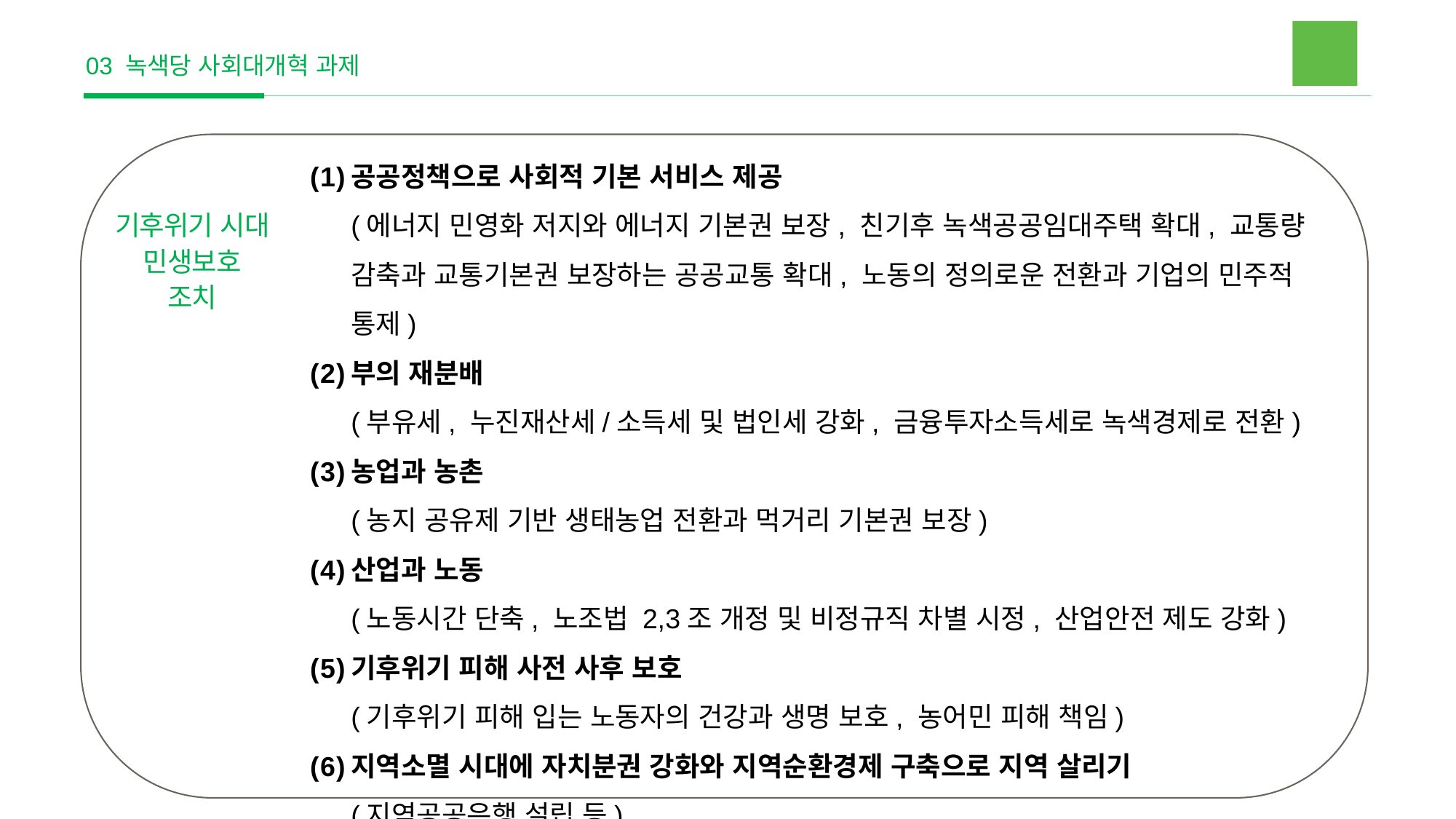

03 녹색당 사회대개혁 과제

공공정책으로 사회적 기본 서비스 제공
(에너지 민영화 저지와 에너지 기본권 보장, 친기후 녹색공공임대주택 확대, 교통량 감축과 교통기본권 보장하는 공공교통 확대, 노동의 정의로운 전환과 기업의 민주적 통제)
부의 재분배
(부유세, 누진재산세/소득세 및 법인세 강화, 금융투자소득세로 녹색경제로 전환)
농업과 농촌
(농지 공유제 기반 생태농업 전환과 먹거리 기본권 보장)
산업과 노동
(노동시간 단축, 노조법 2,3조 개정 및 비정규직 차별 시정, 산업안전 제도 강화)
기후위기 피해 사전 사후 보호
(기후위기 피해 입는 노동자의 건강과 생명 보호, 농어민 피해 책임)
지역소멸 시대에 자치분권 강화와 지역순환경제 구축으로 지역 살리기
(지역공공은행 설립 등)
기후위기 시대
민생보호
조치